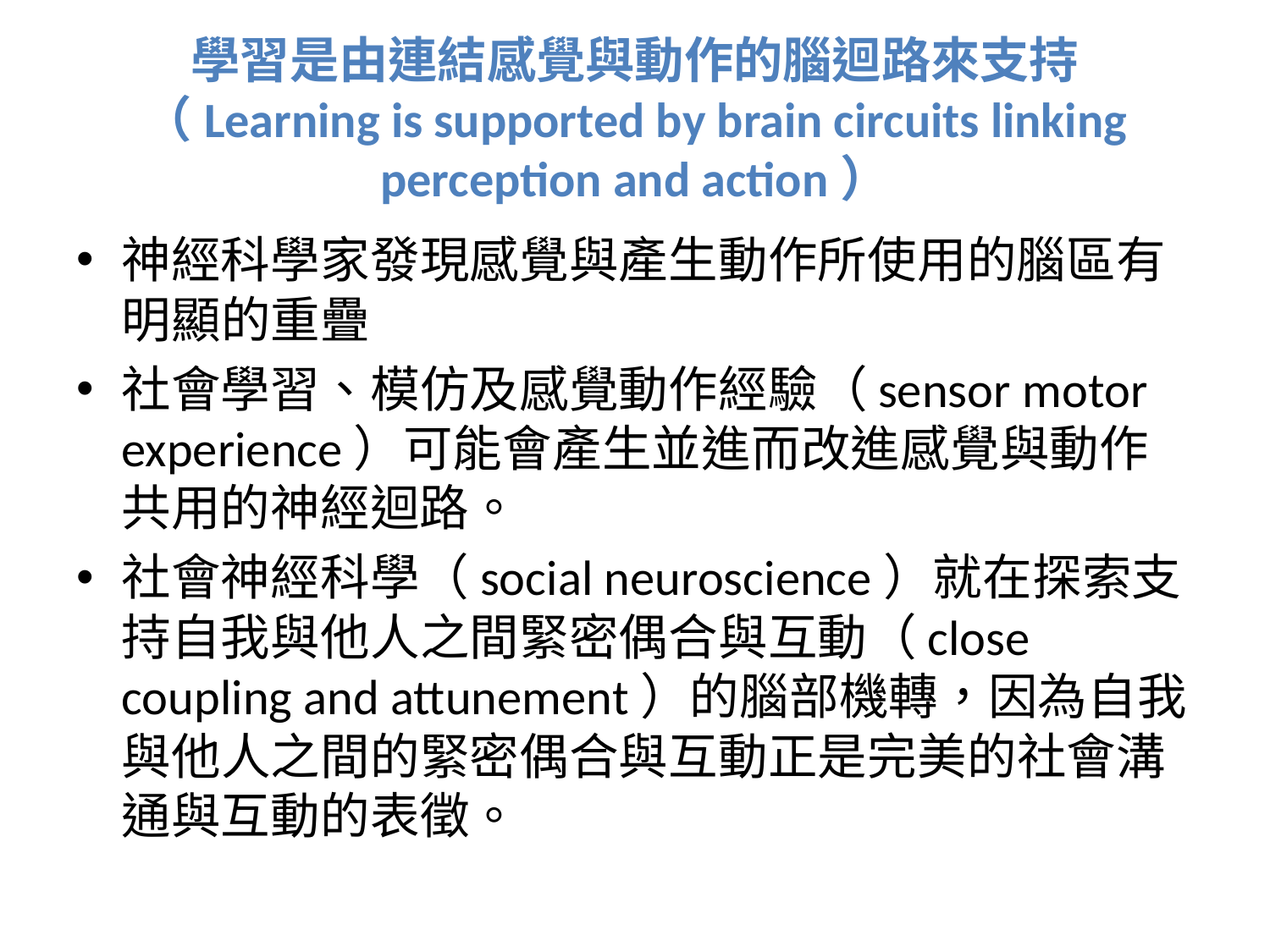

# 學習是由連結感覺與動作的腦迴路來支持 （Learning is supported by brain circuits linking perception and action）
神經科學家發現感覺與產生動作所使用的腦區有明顯的重疊
社會學習、模仿及感覺動作經驗（sensor motor experience）可能會產生並進而改進感覺與動作共用的神經迴路。
社會神經科學（social neuroscience）就在探索支持自我與他人之間緊密偶合與互動（close coupling and attunement）的腦部機轉，因為自我與他人之間的緊密偶合與互動正是完美的社會溝通與互動的表徵。